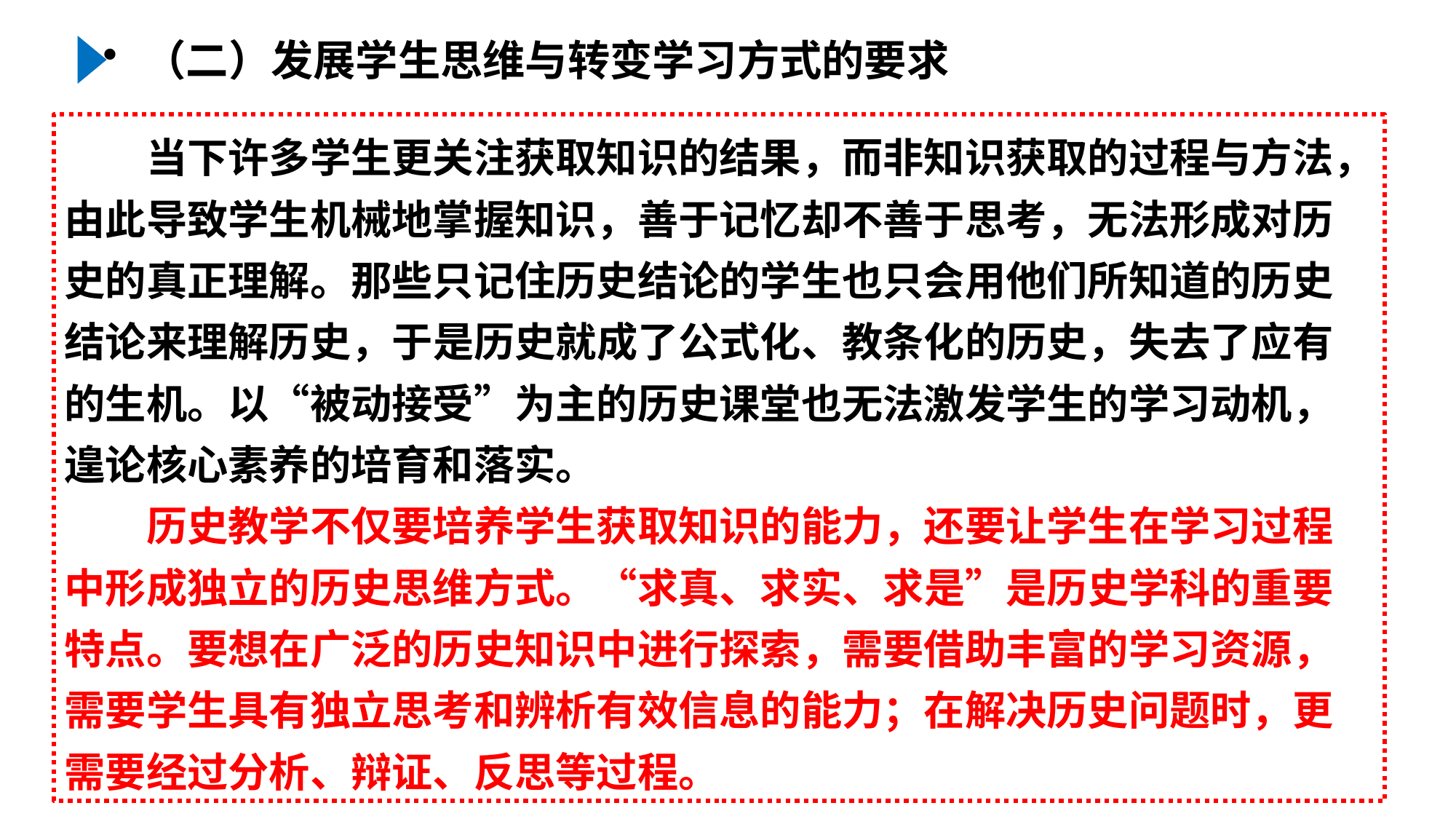

（二）发展学生思维与转变学习方式的要求

当下许多学生更关注获取知识的结果，而非知识获取的过程与方法，由此导致学生机械地掌握知识，善于记忆却不善于思考，无法形成对历史的真正理解。那些只记住历史结论的学生也只会用他们所知道的历史结论来理解历史，于是历史就成了公式化、教条化的历史，失去了应有的生机。以“被动接受”为主的历史课堂也无法激发学生的学习动机，遑论核心素养的培育和落实。
历史教学不仅要培养学生获取知识的能力，还要让学生在学习过程中形成独立的历史思维方式。“求真、求实、求是”是历史学科的重要特点。要想在广泛的历史知识中进行探索，需要借助丰富的学习资源，需要学生具有独立思考和辨析有效信息的能力；在解决历史问题时，更需要经过分析、辩证、反思等过程。